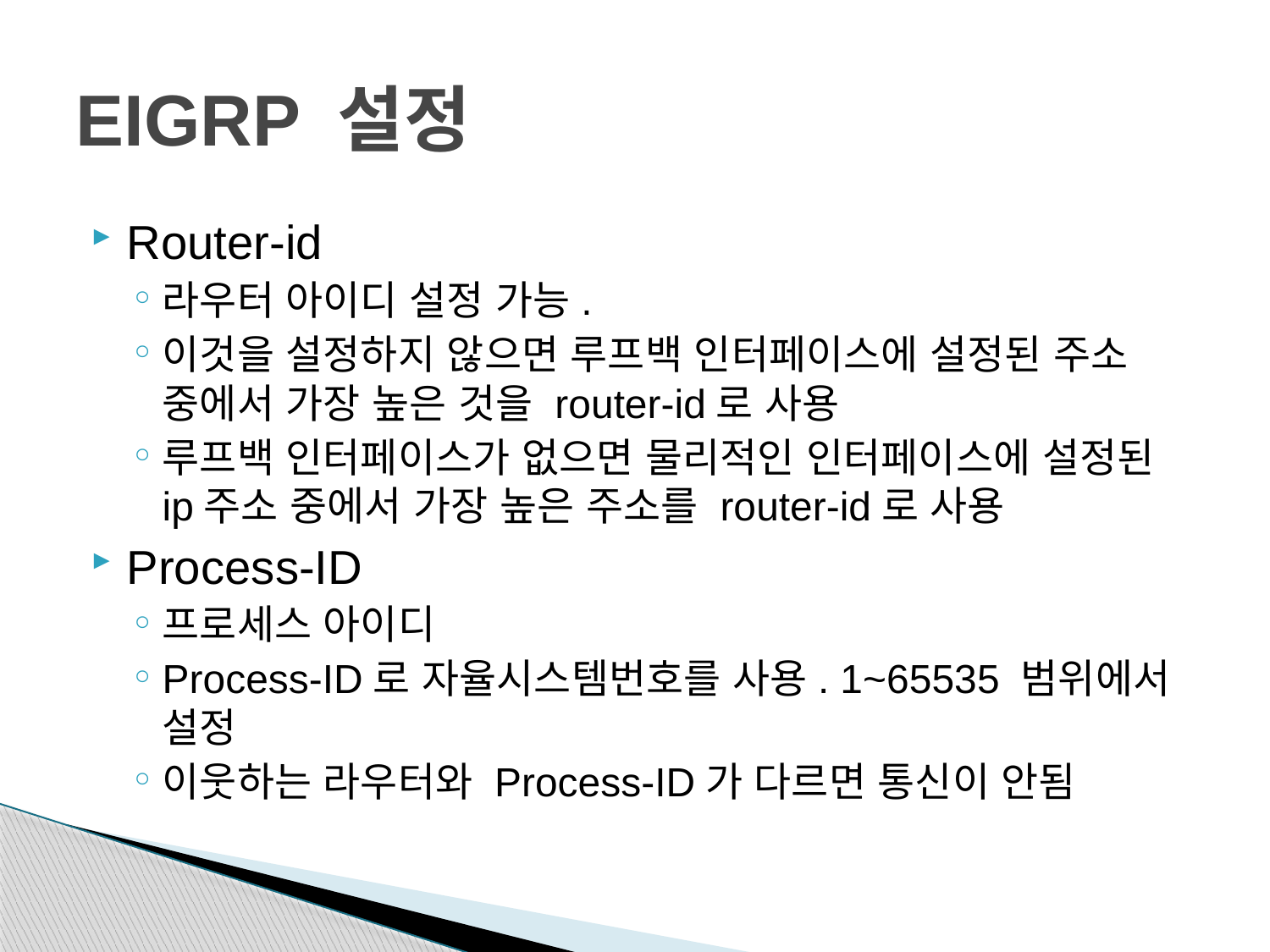

# EIGRP 설정
Router-id
라우터 아이디 설정 가능.
이것을 설정하지 않으면 루프백 인터페이스에 설정된 주소 중에서 가장 높은 것을 router-id로 사용
루프백 인터페이스가 없으면 물리적인 인터페이스에 설정된 ip주소 중에서 가장 높은 주소를 router-id로 사용
Process-ID
프로세스 아이디
Process-ID로 자율시스템번호를 사용. 1~65535 범위에서 설정
이웃하는 라우터와 Process-ID가 다르면 통신이 안됨